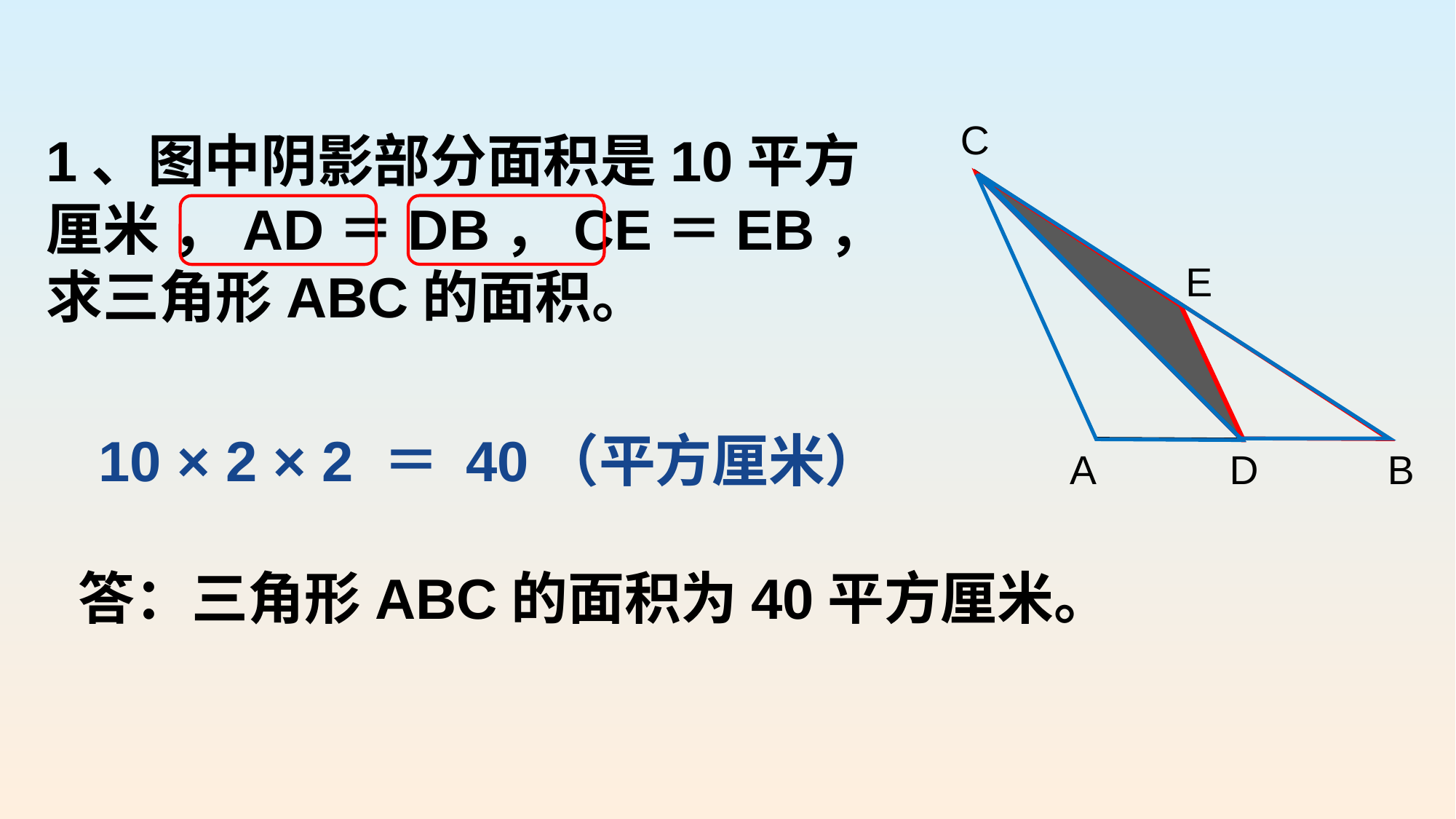

C
1、图中阴影部分面积是10平方厘米 ，AD＝DB，CE＝EB，求三角形ABC的面积。

E

10 × 2 × 2 ＝ 40（平方厘米）
A
D
B
答：三角形ABC的面积为40平方厘米。